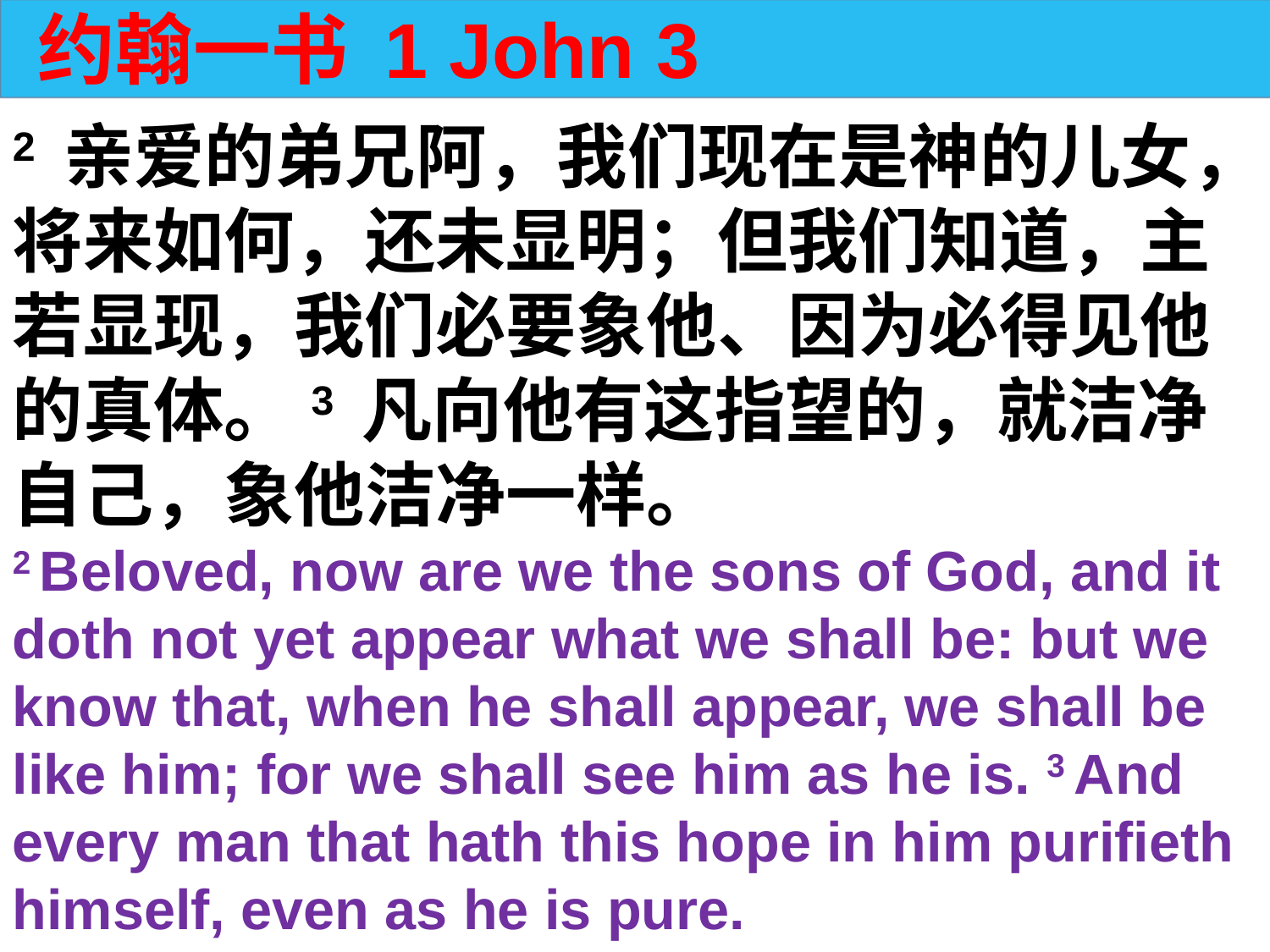

约翰一书 1 John 3
2 亲爱的弟兄阿，我们现在是神的儿女，将来如何，还未显明；但我们知道，主若显现，我们必要象他、因为必得见他的真体。3 凡向他有这指望的，就洁净自己，象他洁净一样。
2 Beloved, now are we the sons of God, and it doth not yet appear what we shall be: but we know that, when he shall appear, we shall be like him; for we shall see him as he is. 3 And every man that hath this hope in him purifieth himself, even as he is pure.